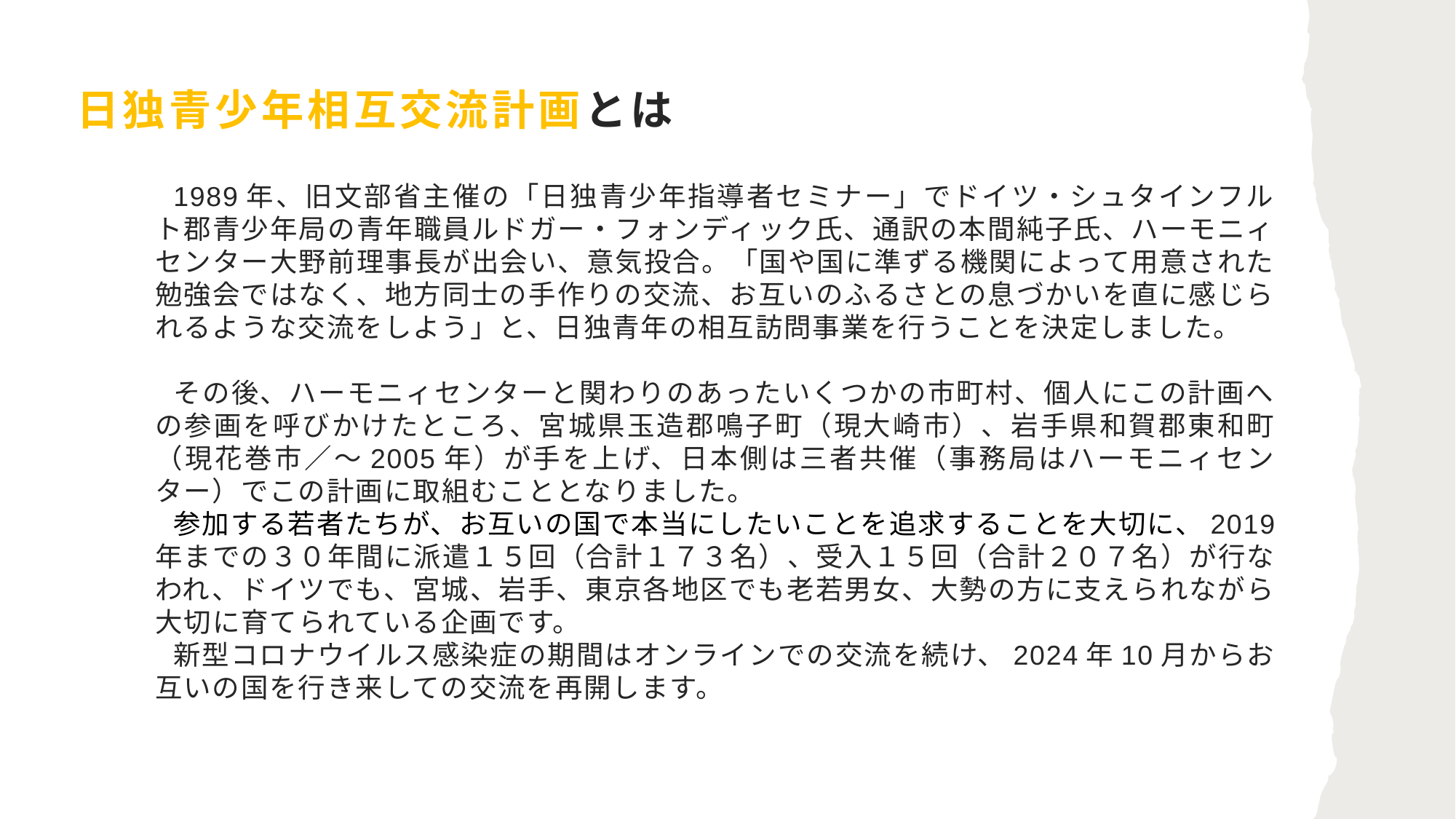

# 日独青少年相互交流計画とは
1989年、旧文部省主催の「日独青少年指導者セミナー」でドイツ・シュタインフルト郡青少年局の青年職員ルドガー・フォンディック氏、通訳の本間純子氏、ハーモニィセンター大野前理事長が出会い、意気投合。「国や国に準ずる機関によって用意された勉強会ではなく、地方同士の手作りの交流、お互いのふるさとの息づかいを直に感じられるような交流をしよう」と、日独青年の相互訪問事業を行うことを決定しました。

その後、ハーモニィセンターと関わりのあったいくつかの市町村、個人にこの計画への参画を呼びかけたところ、宮城県玉造郡鳴子町（現大崎市）、岩手県和賀郡東和町（現花巻市／～2005年）が手を上げ、日本側は三者共催（事務局はハーモニィセンター）でこの計画に取組むこととなりました。
参加する若者たちが、お互いの国で本当にしたいことを追求することを大切に、2019年までの３０年間に派遣１５回（合計１７３名）、受入１５回（合計２０７名）が行なわれ、ドイツでも、宮城、岩手、東京各地区でも老若男女、大勢の方に支えられながら大切に育てられている企画です。
新型コロナウイルス感染症の期間はオンラインでの交流を続け、2024年10月からお互いの国を行き来しての交流を再開します。